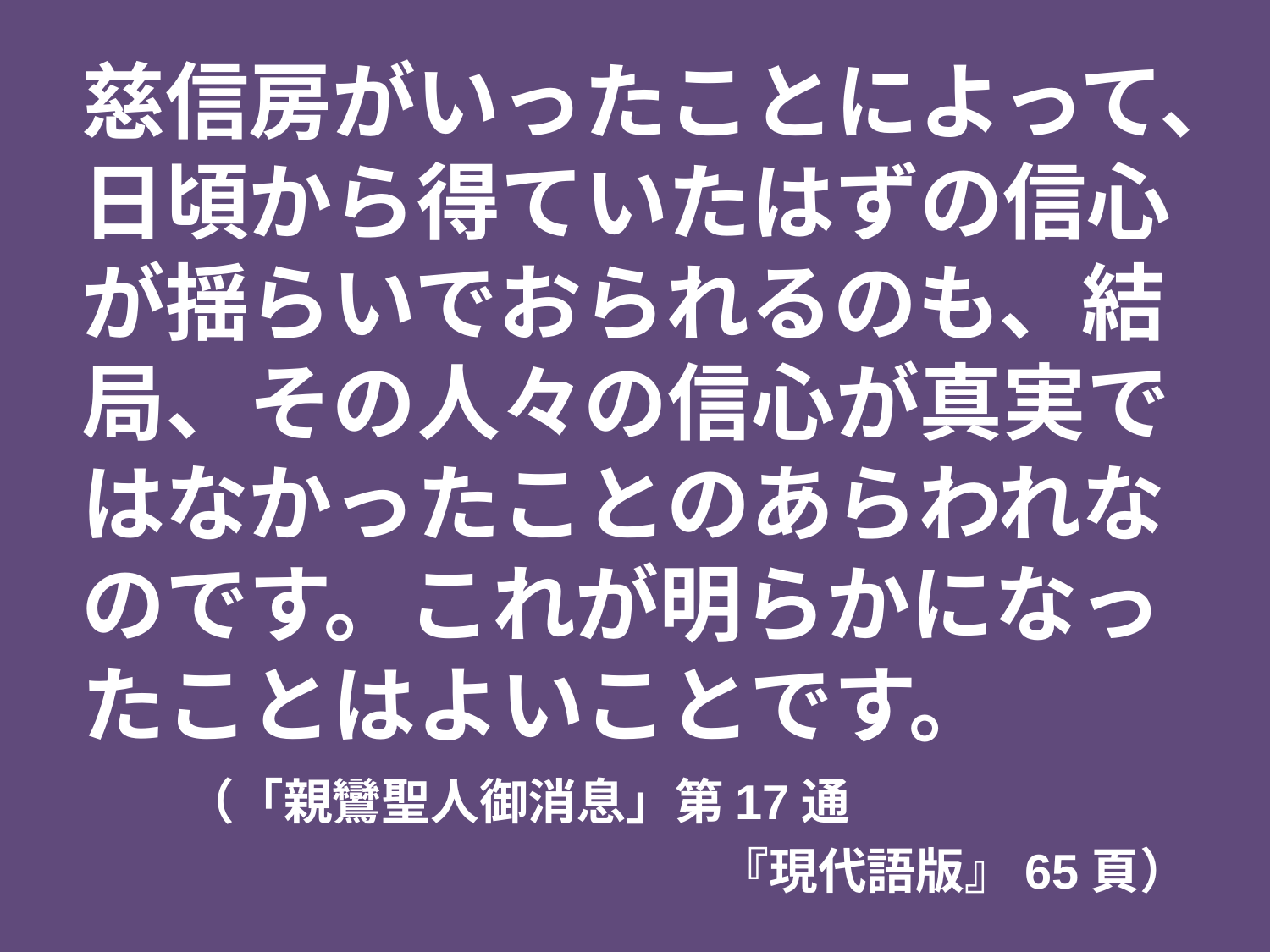

慈信房がいったことによって、日頃から得ていたはずの信心が揺らいでおられるのも、結局、その人々の信心が真実ではなかったことのあらわれなのです。これが明らかになったことはよいことです。
　　（「親鸞聖人御消息」第17通
『現代語版』65頁）